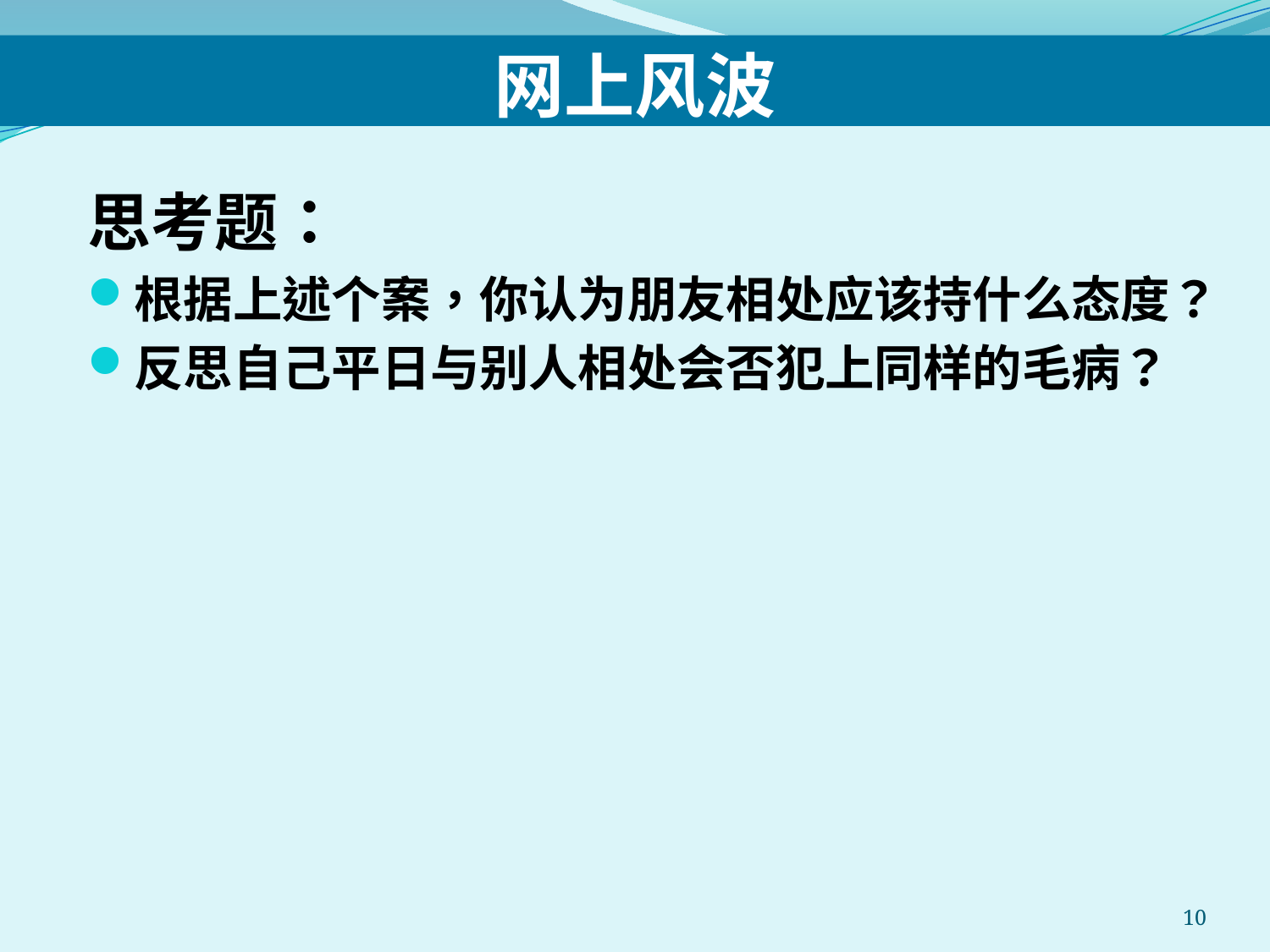

网上风波
思考题：
根据上述个案，你认为朋友相处应该持什么态度？
反思自己平日与别人相处会否犯上同样的毛病？
10